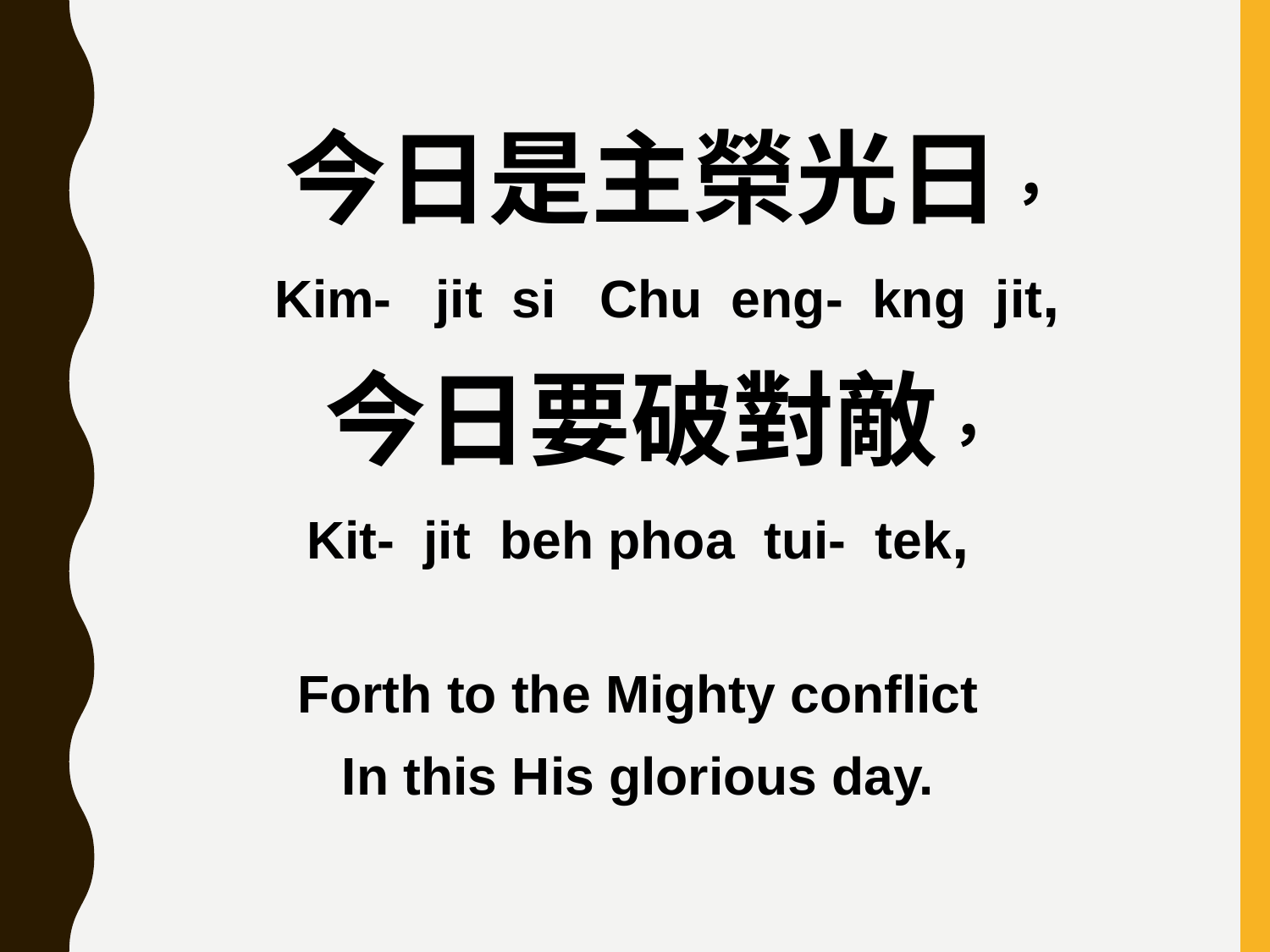

今日是主榮光日，
    Kim-   jit  si   Chu  eng-  kng  jit,
 今日要破對敵，
Kit-  jit  beh phoa  tui-  tek,

Forth to the Mighty conflict
In this His glorious day.